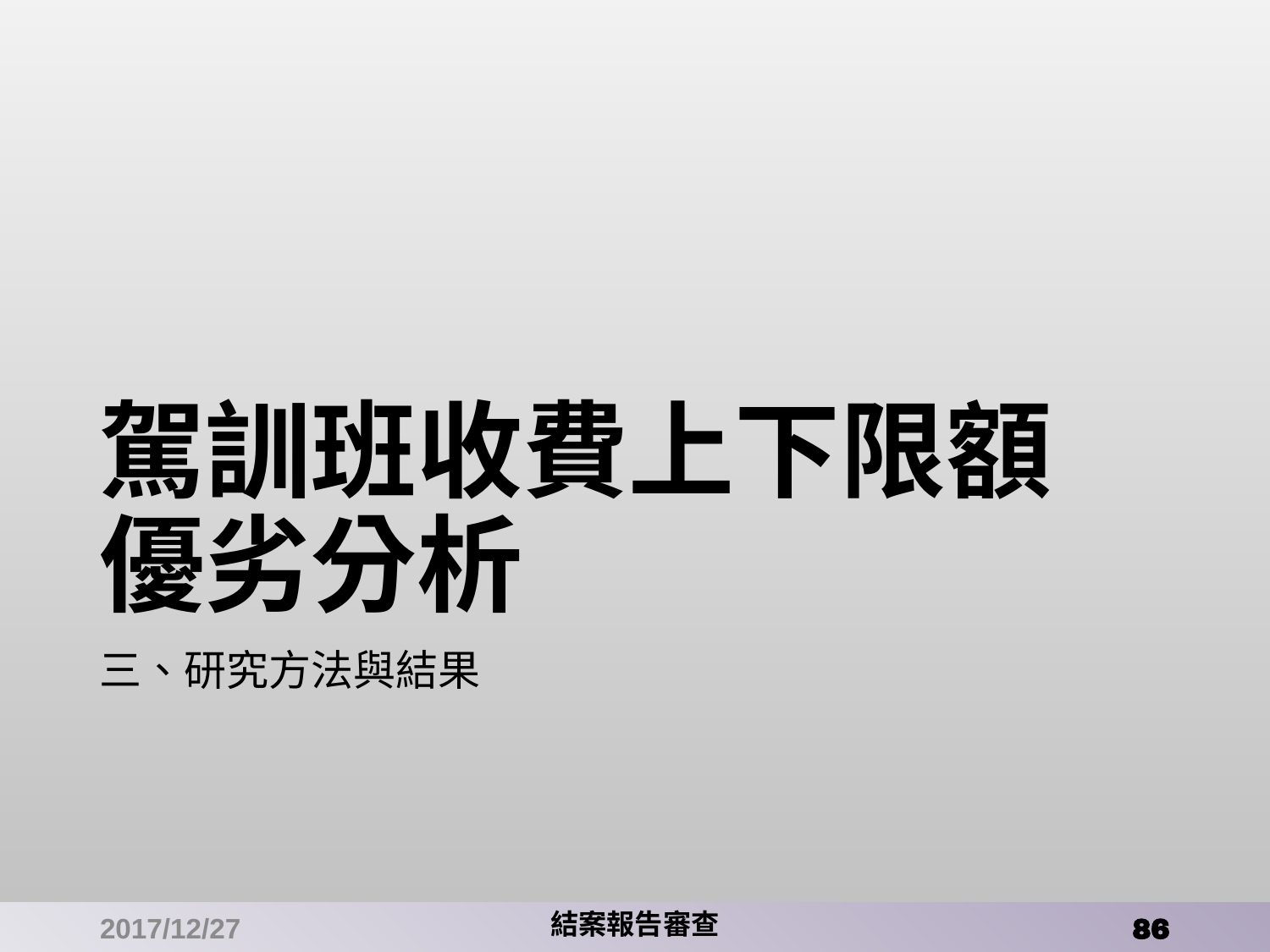

# 駕訓班收費上下限額 優劣分析
三、研究方法與結果
2017/12/27
結案報告審查
86